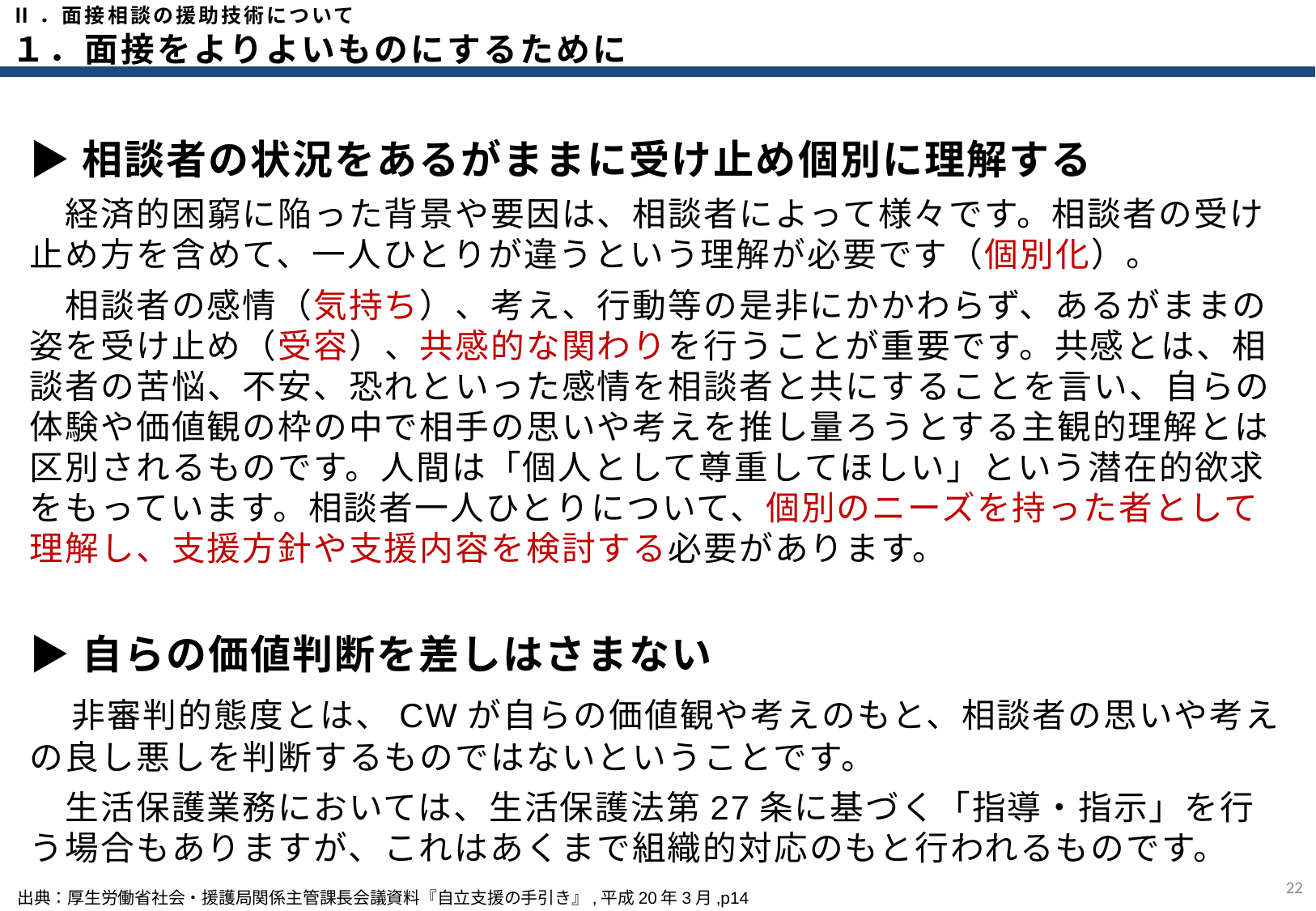

Ⅱ．面接相談の援助技術について
１．面接をよりよいものにするために
▶相談者の状況をあるがままに受け止め個別に理解する
　経済的困窮に陥った背景や要因は、相談者によって様々です。相談者の受け止め方を含めて、一人ひとりが違うという理解が必要です（個別化）。
　相談者の感情（気持ち）、考え、行動等の是非にかかわらず、あるがままの姿を受け止め（受容）、共感的な関わりを行うことが重要です。共感とは、相談者の苦悩、不安、恐れといった感情を相談者と共にすることを言い、自らの体験や価値観の枠の中で相手の思いや考えを推し量ろうとする主観的理解とは区別されるものです。人間は「個人として尊重してほしい」という潜在的欲求をもっています。相談者一人ひとりについて、個別のニーズを持った者として理解し、支援方針や支援内容を検討する必要があります。

▶自らの価値判断を差しはさまない
　非審判的態度とは、CWが自らの価値観や考えのもと、相談者の思いや考えの良し悪しを判断するものではないということです。
　生活保護業務においては、生活保護法第27条に基づく「指導・指示」を行う場合もありますが、これはあくまで組織的対応のもと行われるものです。
22
出典：厚生労働省社会・援護局関係主管課長会議資料『自立支援の手引き』,平成20年3月,p14